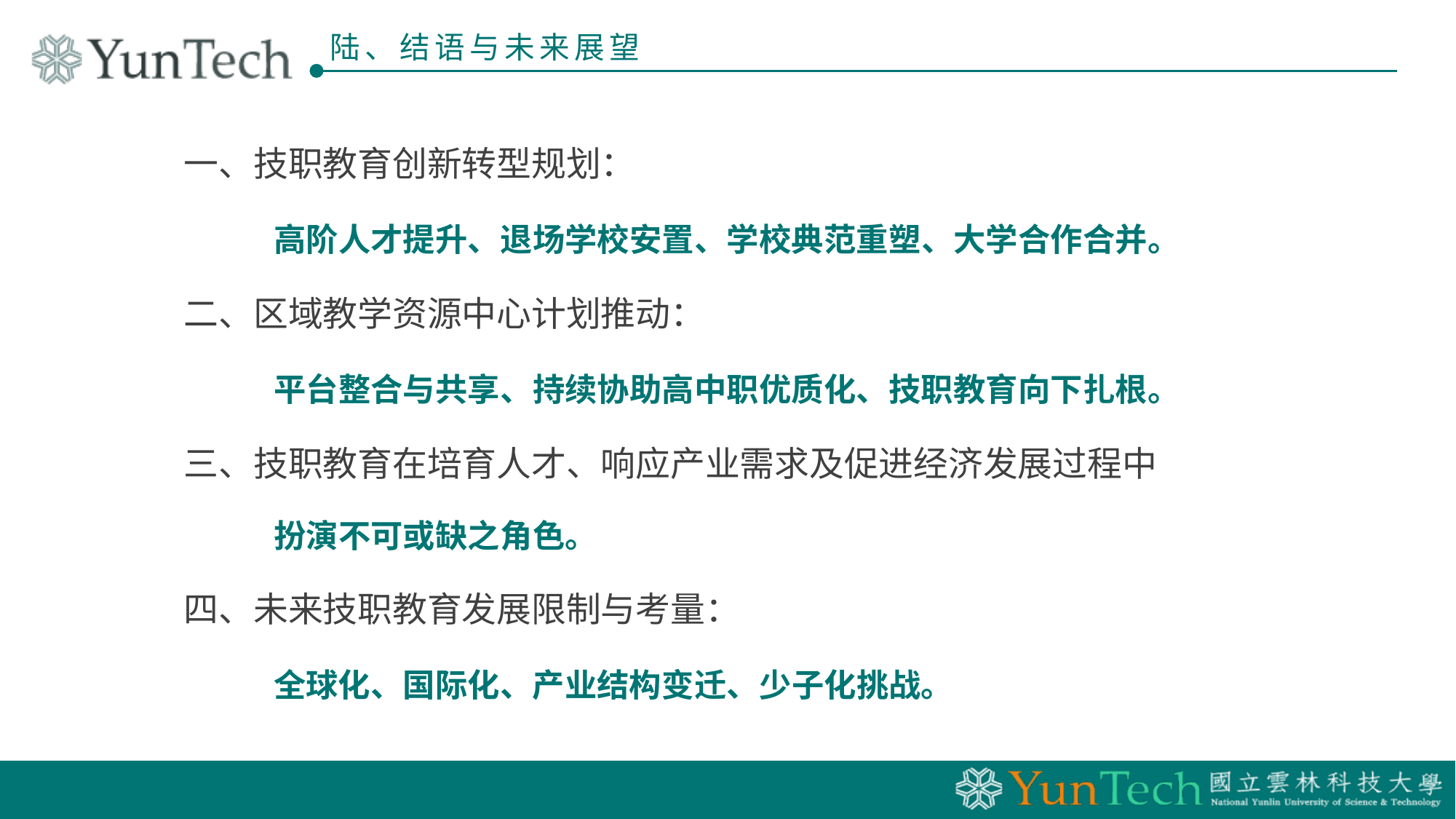

一、技职教育创新转型规划：
	高阶人才提升、退场学校安置、学校典范重塑、大学合作合并。
二、区域教学资源中心计划推动：
	平台整合与共享、持续协助高中职优质化、技职教育向下扎根。
三、技职教育在培育人才、响应产业需求及促进经济发展过程中
         	扮演不可或缺之角色。
四、未来技职教育发展限制与考量：
    	全球化、国际化、产业结构变迁、少子化挑战。